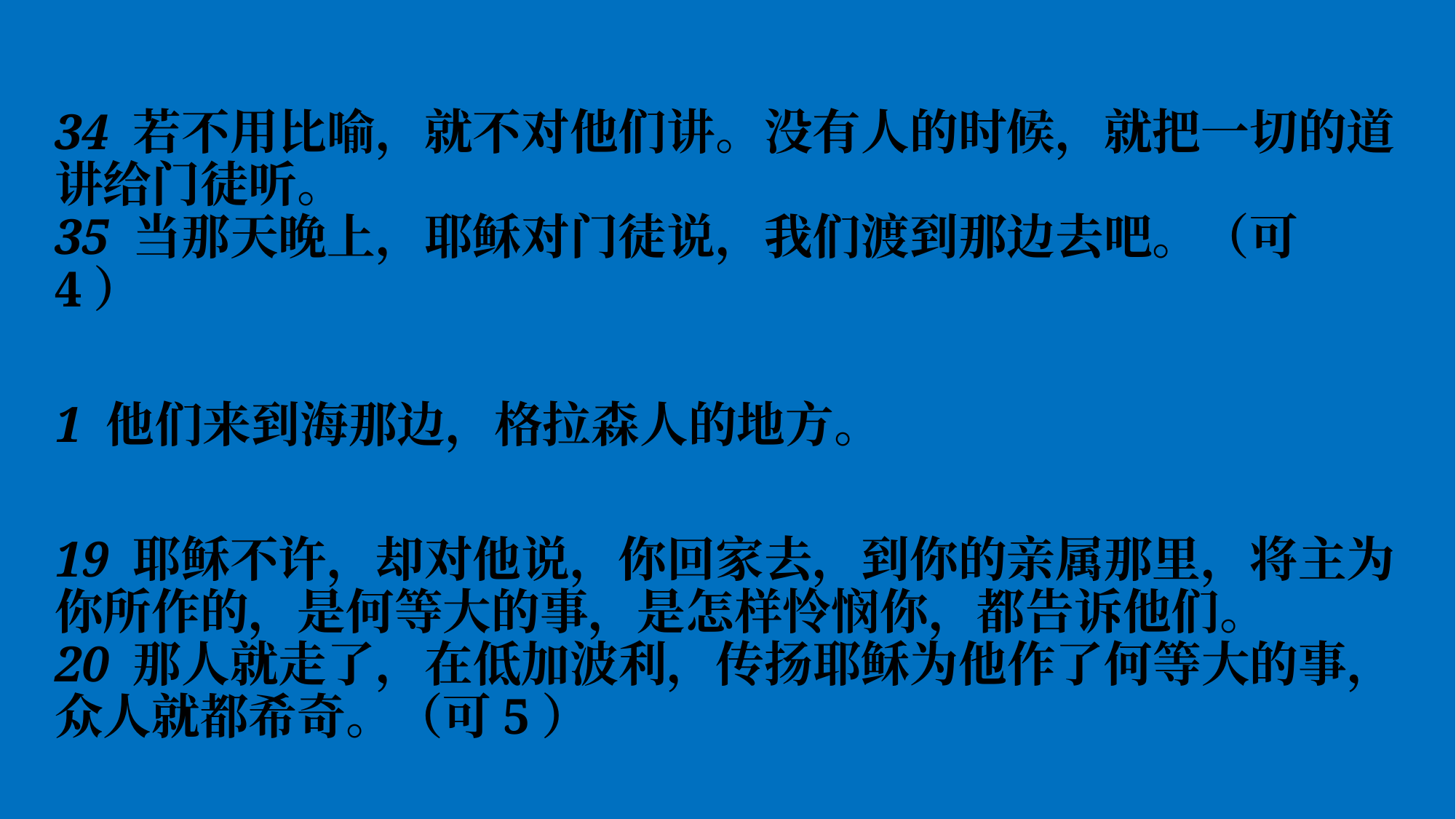

#
34 若不用比喻，就不对他们讲。没有人的时候，就把一切的道讲给门徒听。
35 当那天晚上，耶稣对门徒说，我们渡到那边去吧。（可 4）

1 他们来到海那边，格拉森人的地方。

19 耶稣不许，却对他说，你回家去，到你的亲属那里，将主为你所作的，是何等大的事，是怎样怜悯你，都告诉他们。
20 那人就走了，在低加波利，传扬耶稣为他作了何等大的事，众人就都希奇。（可5）